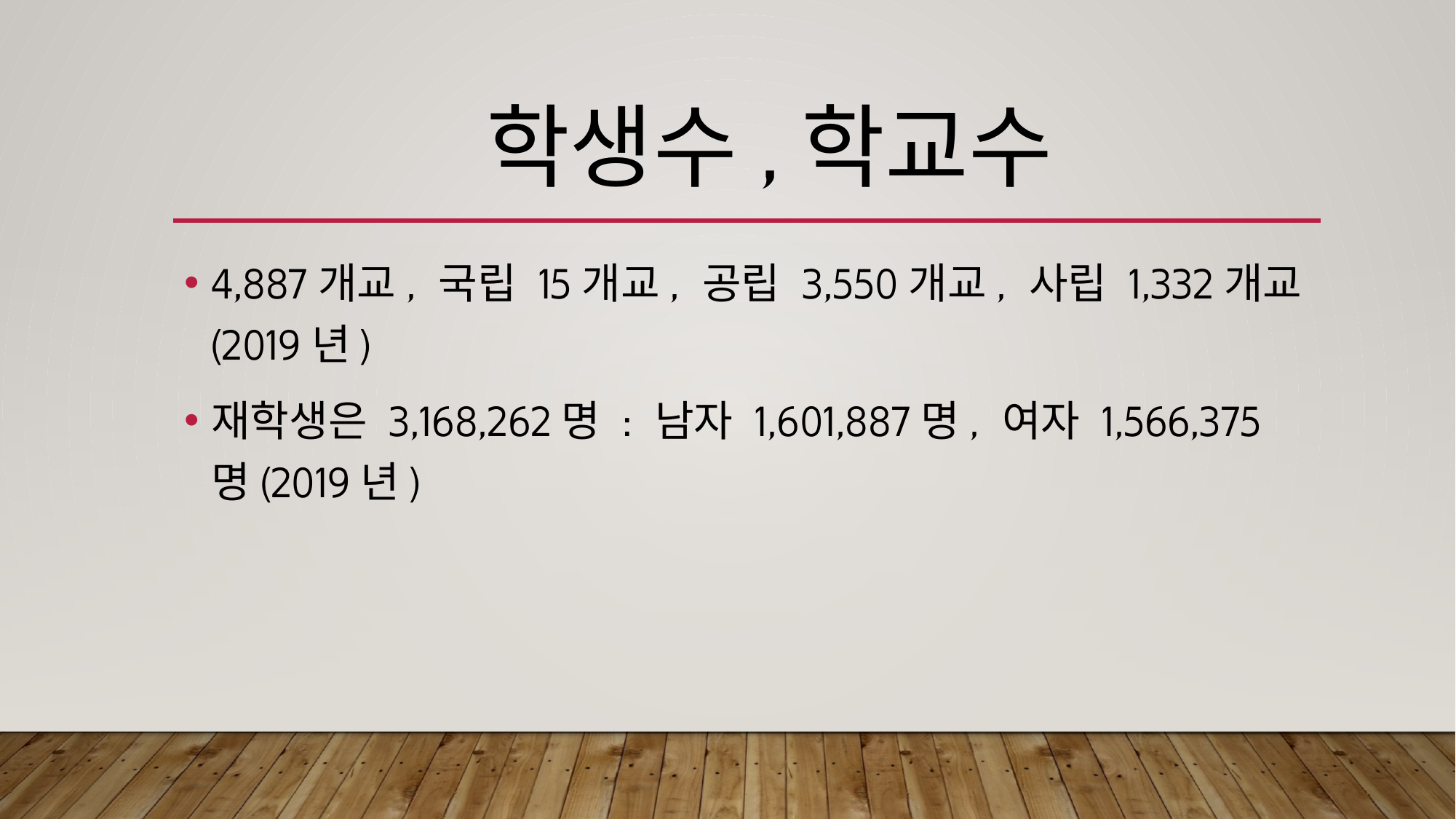

# 학생수,학교수
4,887개교, 국립 15개교, 공립 3,550개교, 사립 1,332개교(2019년)
재학생은 3,168,262명 : 남자 1,601,887명, 여자 1,566,375명(2019년)